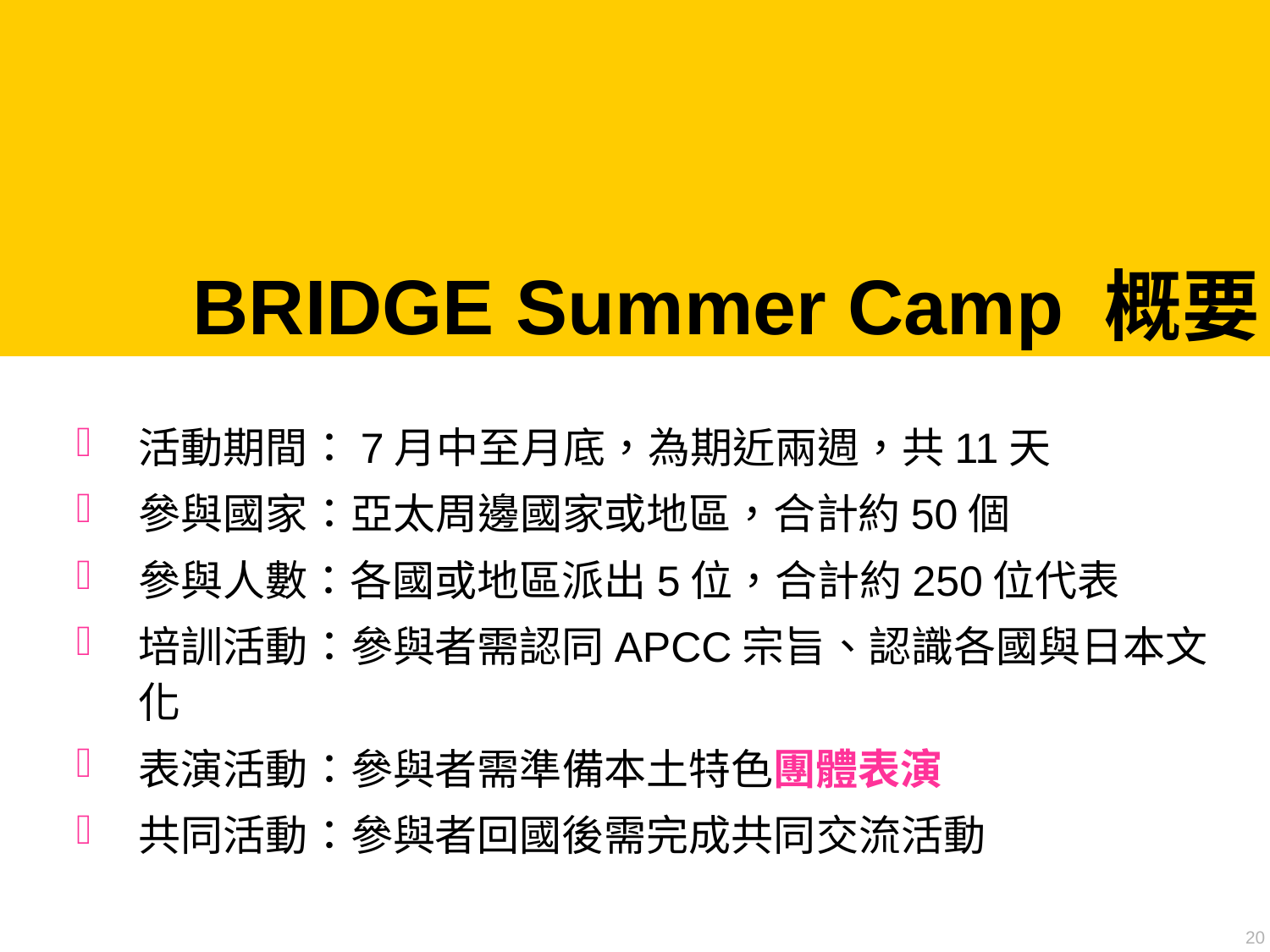

# BRIDGE Summer Camp 概要
活動期間：7月中至月底，為期近兩週，共11天
參與國家：亞太周邊國家或地區，合計約50個
參與人數：各國或地區派出5位，合計約250位代表
培訓活動：參與者需認同APCC宗旨、認識各國與日本文化
表演活動：參與者需準備本土特色團體表演
共同活動：參與者回國後需完成共同交流活動
20